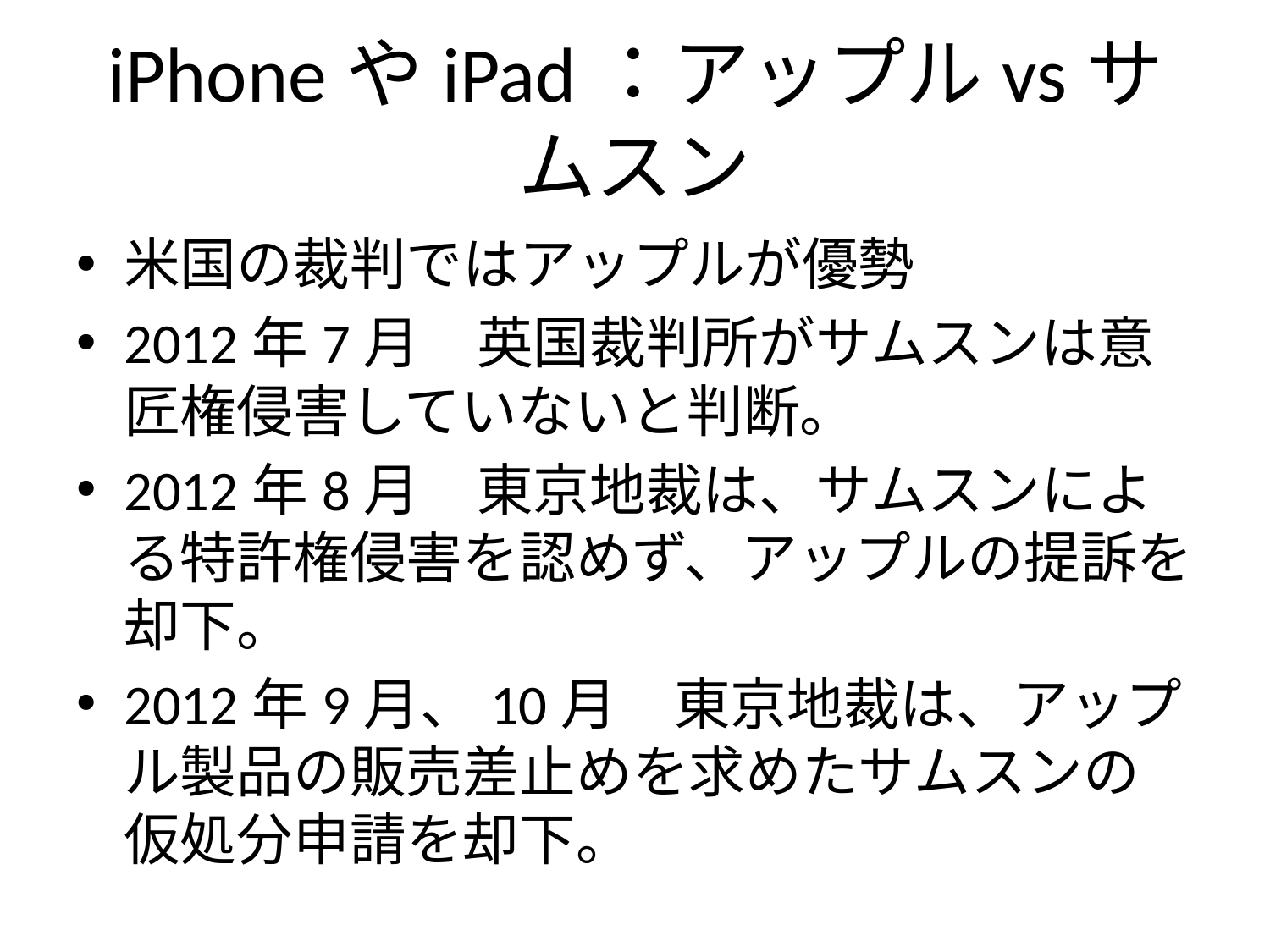

# iPhoneやiPad：アップルvsサムスン
米国の裁判ではアップルが優勢
2012年7月　英国裁判所がサムスンは意匠権侵害していないと判断。
2012年8月　東京地裁は、サムスンによる特許権侵害を認めず、アップルの提訴を却下。
2012年9月、10月　東京地裁は、アップル製品の販売差止めを求めたサムスンの仮処分申請を却下。